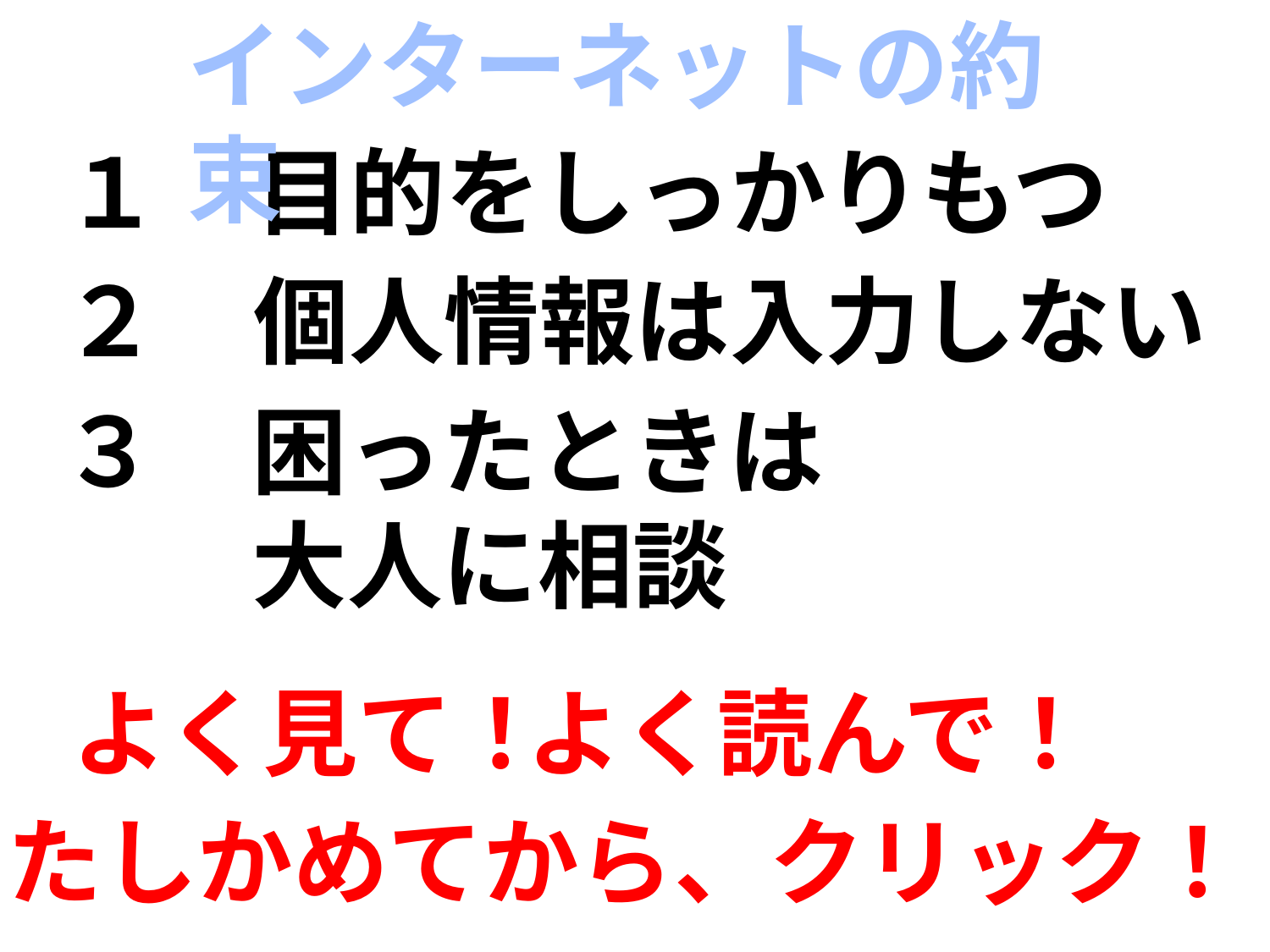

インターネットの約束
１　目的をしっかりもつ
２　個人情報は入力しない
３　困ったときは
　　大人に相談

よく見て！
よく読んで！
たしかめてから、クリック！